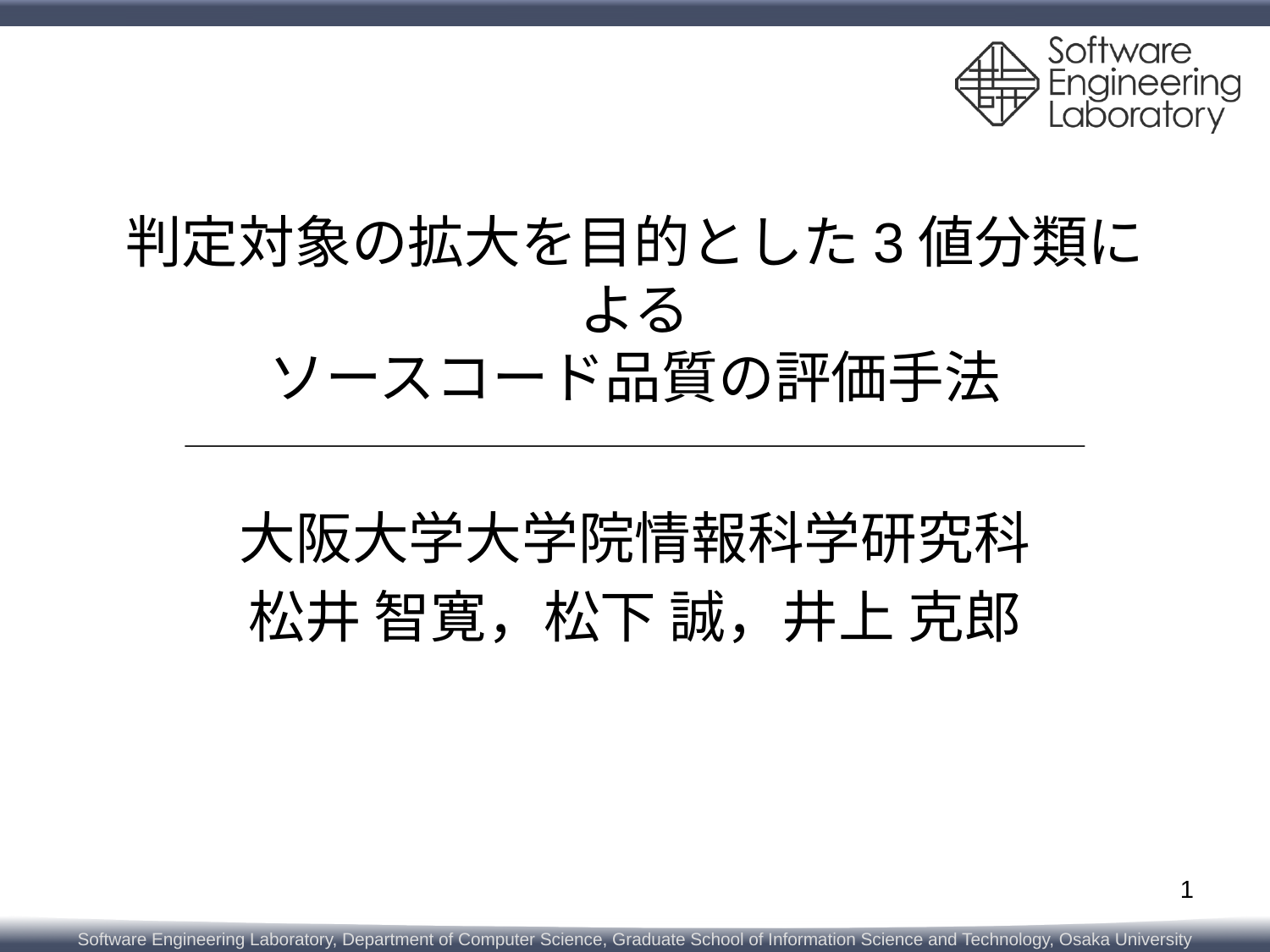

# 判定対象の拡大を目的とした3値分類による ソースコード品質の評価手法
大阪大学大学院情報科学研究科
松井 智寛，松下 誠，井上 克郎
1